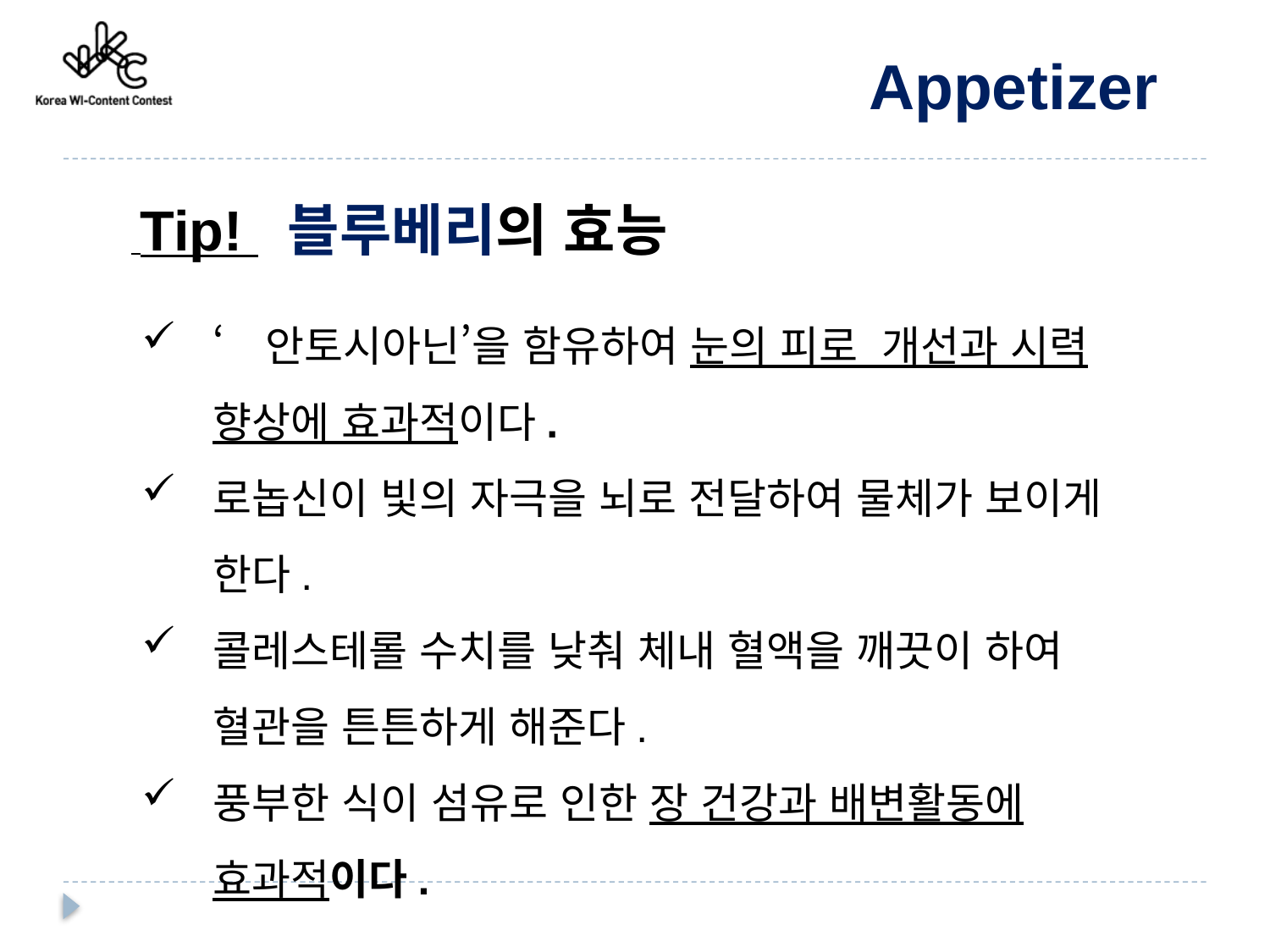

Appetizer
 Tip!  블루베리의 효능
‘안토시아닌’을 함유하여 눈의 피로  개선과 시력 향상에 효과적이다.
로놉신이 빛의 자극을 뇌로 전달하여 물체가 보이게 한다.
콜레스테롤 수치를 낮춰 체내 혈액을 깨끗이 하여 혈관을 튼튼하게 해준다.
풍부한 식이 섬유로 인한 장 건강과 배변활동에 효과적이다.